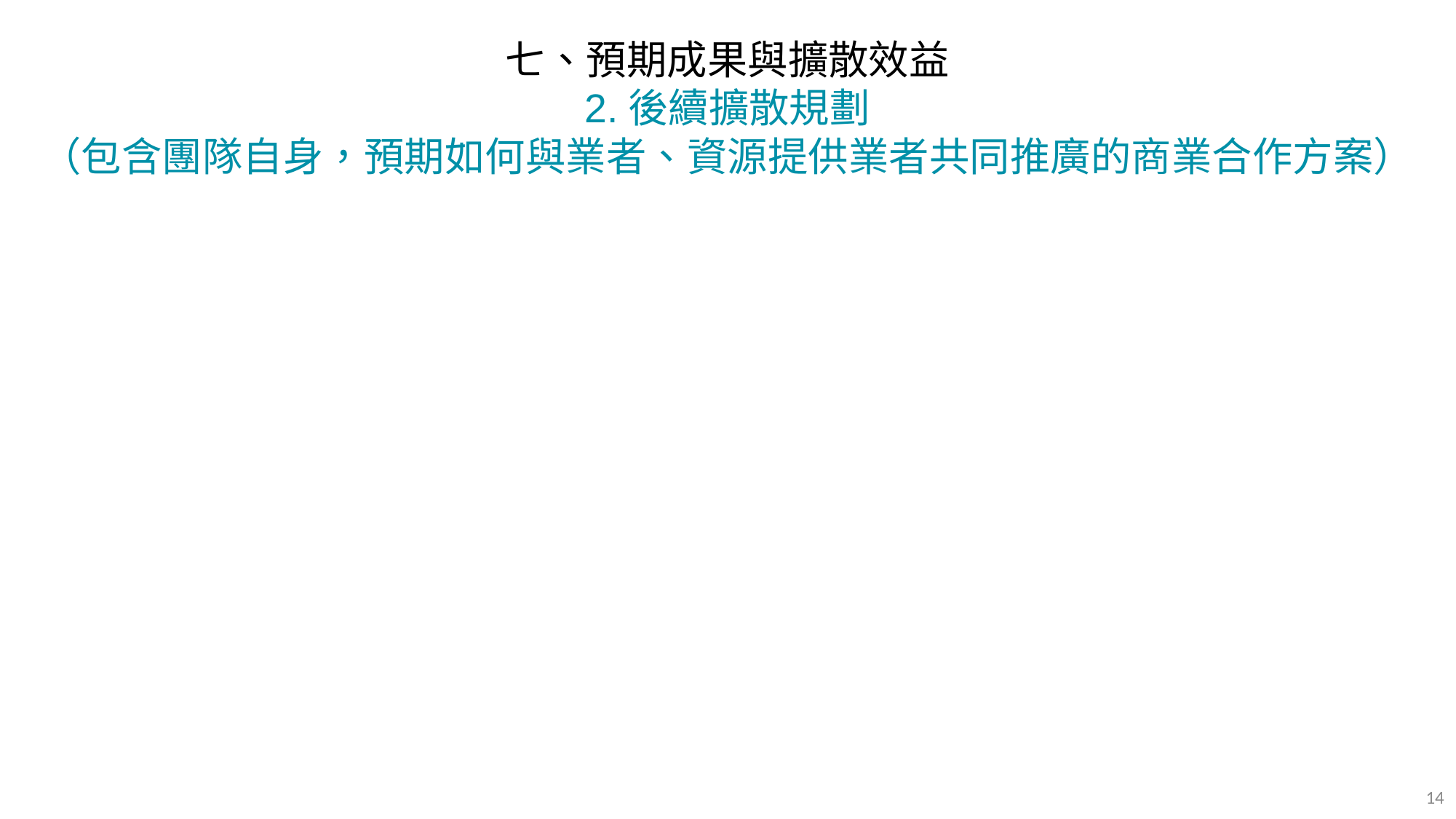

七、預期成果與擴散效益
2.後續擴散規劃
（包含團隊自身，預期如何與業者、資源提供業者共同推廣的商業合作方案）

14